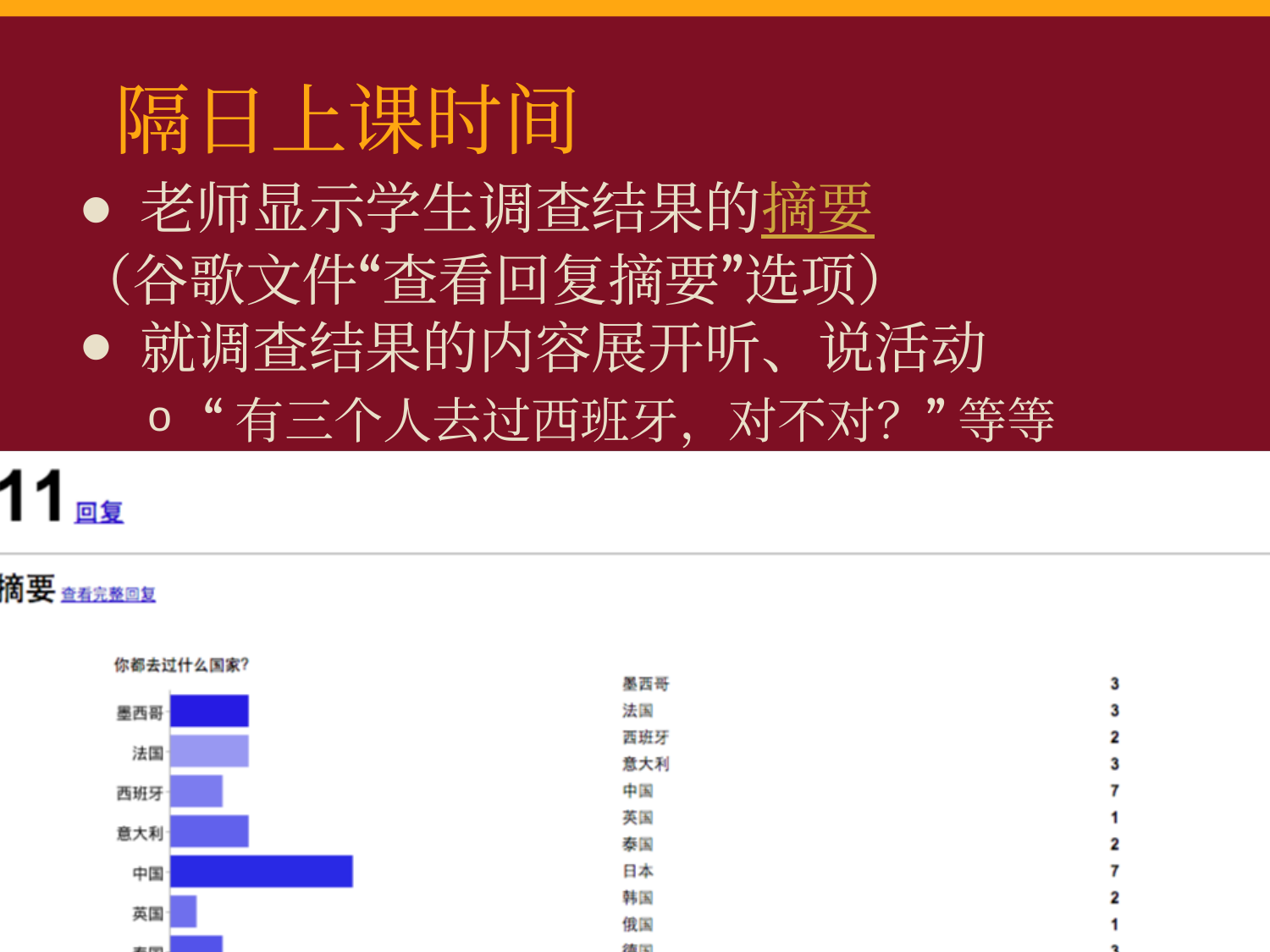

# 隔日上课时间
老师显示学生调查结果的摘要
（谷歌文件“查看回复摘要”选项）
就调查结果的内容展开听、说活动
“有三个人去过西班牙，对不对？” 等等